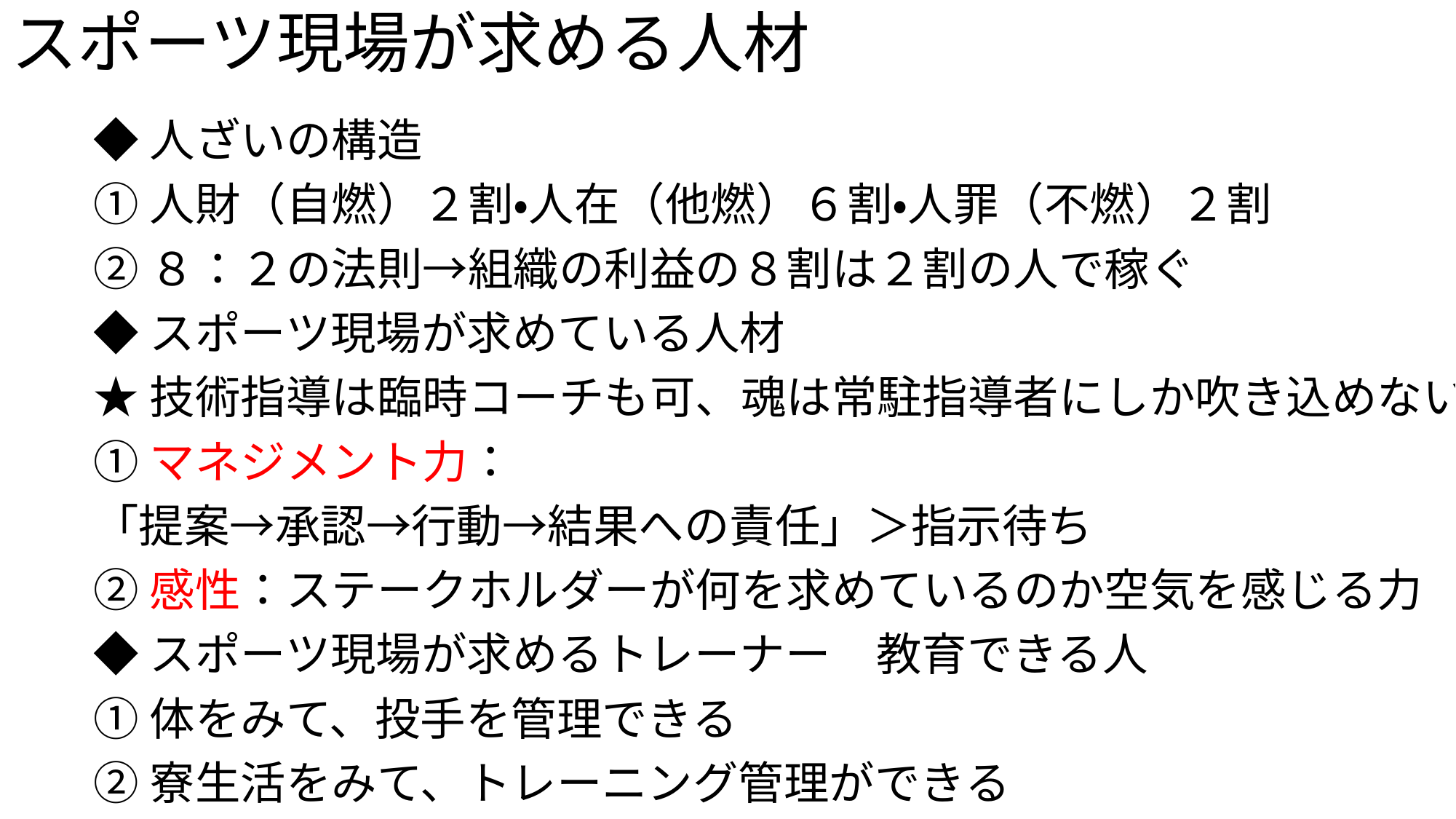

# スポーツ現場が求める人材
◆人ざいの構造
①人財（自燃）２割・人在（他燃）６割・人罪（不燃）２割
②８：２の法則→組織の利益の８割は２割の人で稼ぐ
◆スポーツ現場が求めている人材
★技術指導は臨時コーチも可、魂は常駐指導者にしか吹き込めない
①マネジメント力：
「提案→承認→行動→結果への責任」＞指示待ち
②感性：ステークホルダーが何を求めているのか空気を感じる力
◆スポーツ現場が求めるトレーナー　教育できる人
①体をみて、投手を管理できる
②寮生活をみて、トレーニング管理ができる